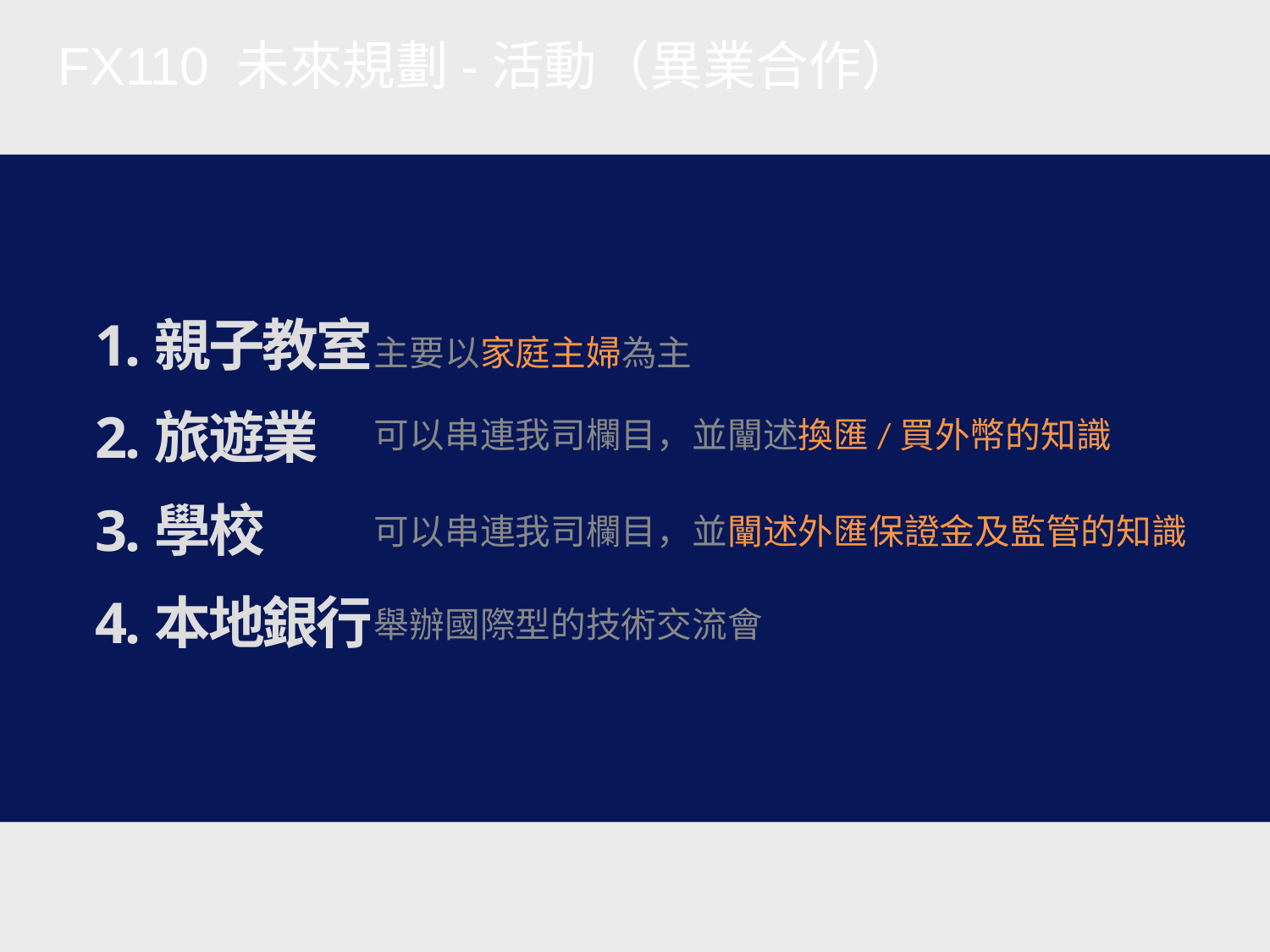

FX110 未來規劃-活動（異業合作）

1.親子教室
主要以家庭主婦為主
2.旅遊業
可以串連我司欄目，並闡述換匯/買外幣的知識
3.學校
可以串連我司欄目，並闡述外匯保證金及監管的知識
4.本地銀行
舉辦國際型的技術交流會